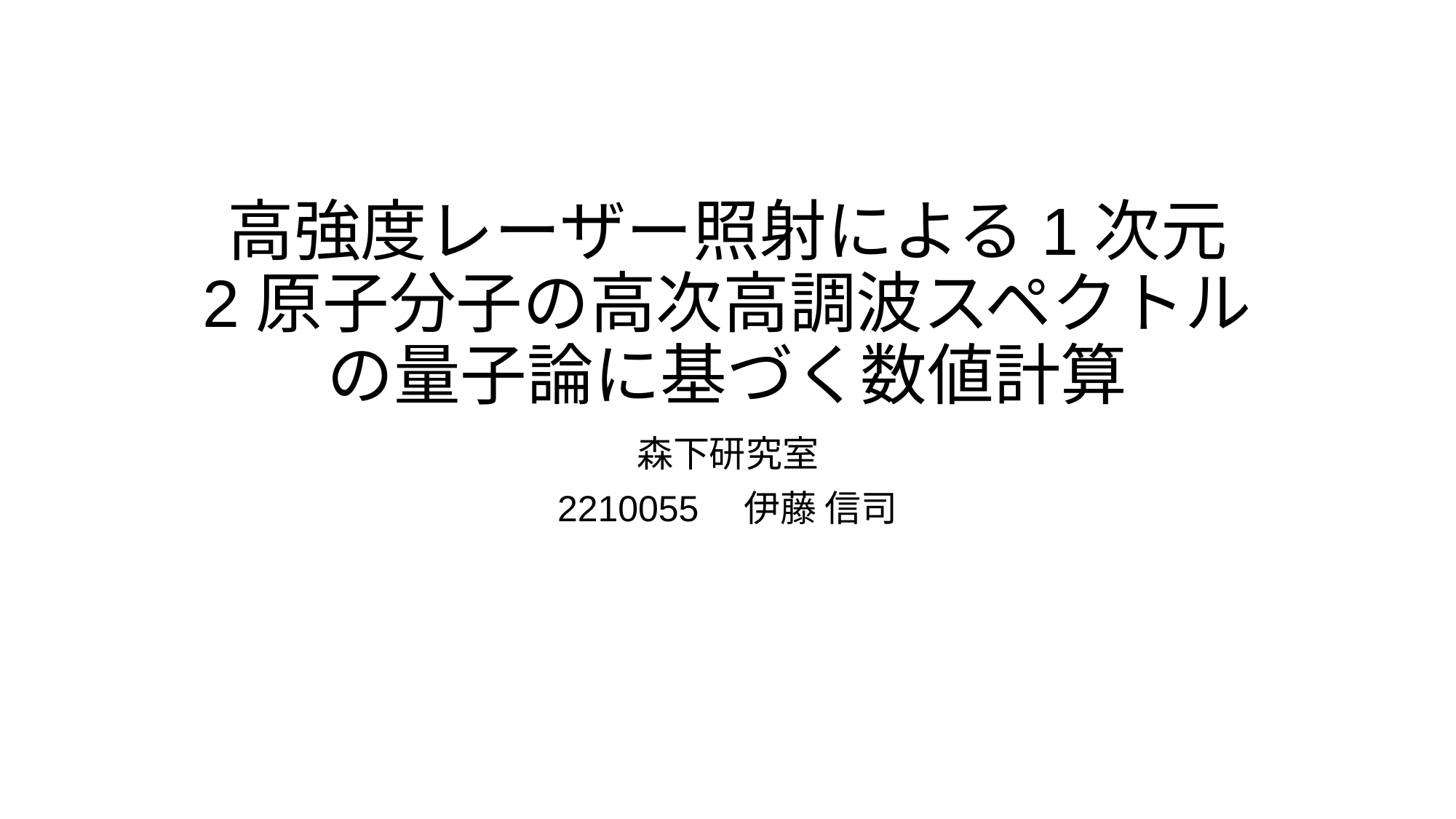

# 高強度レーザー照射による1次元 2原子分子の高次高調波スペクトルの量子論に基づく数値計算
森下研究室
2210055　伊藤 信司